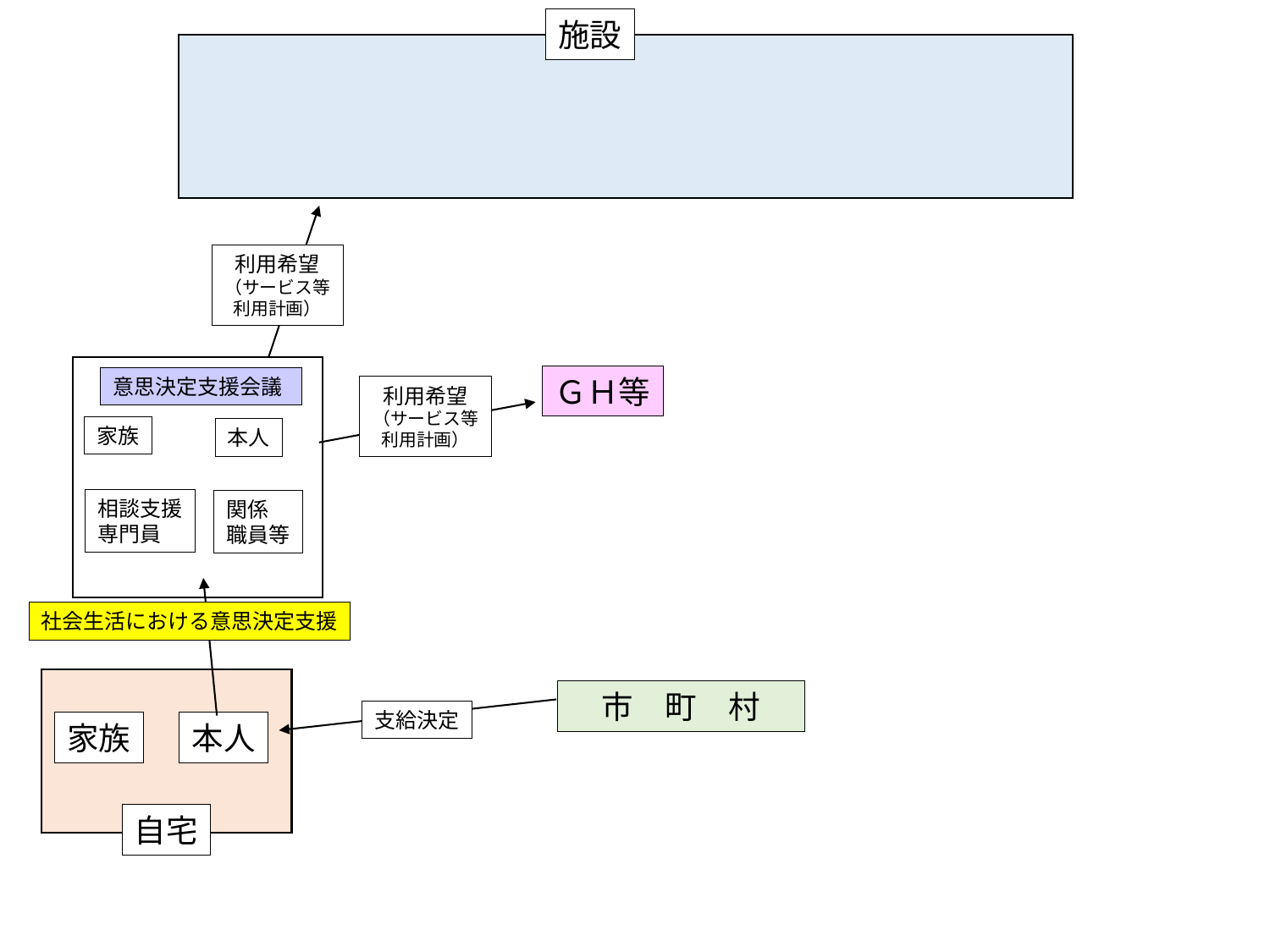

施設

利用希望
（サービス等利用計画）

ＧＨ等
意思決定支援会議
利用希望
（サービス等利用計画）
家族
本人
相談支援
専門員
関係
職員等
社会生活における意思決定支援

　市　町　村
支給決定
家族
本人
自宅